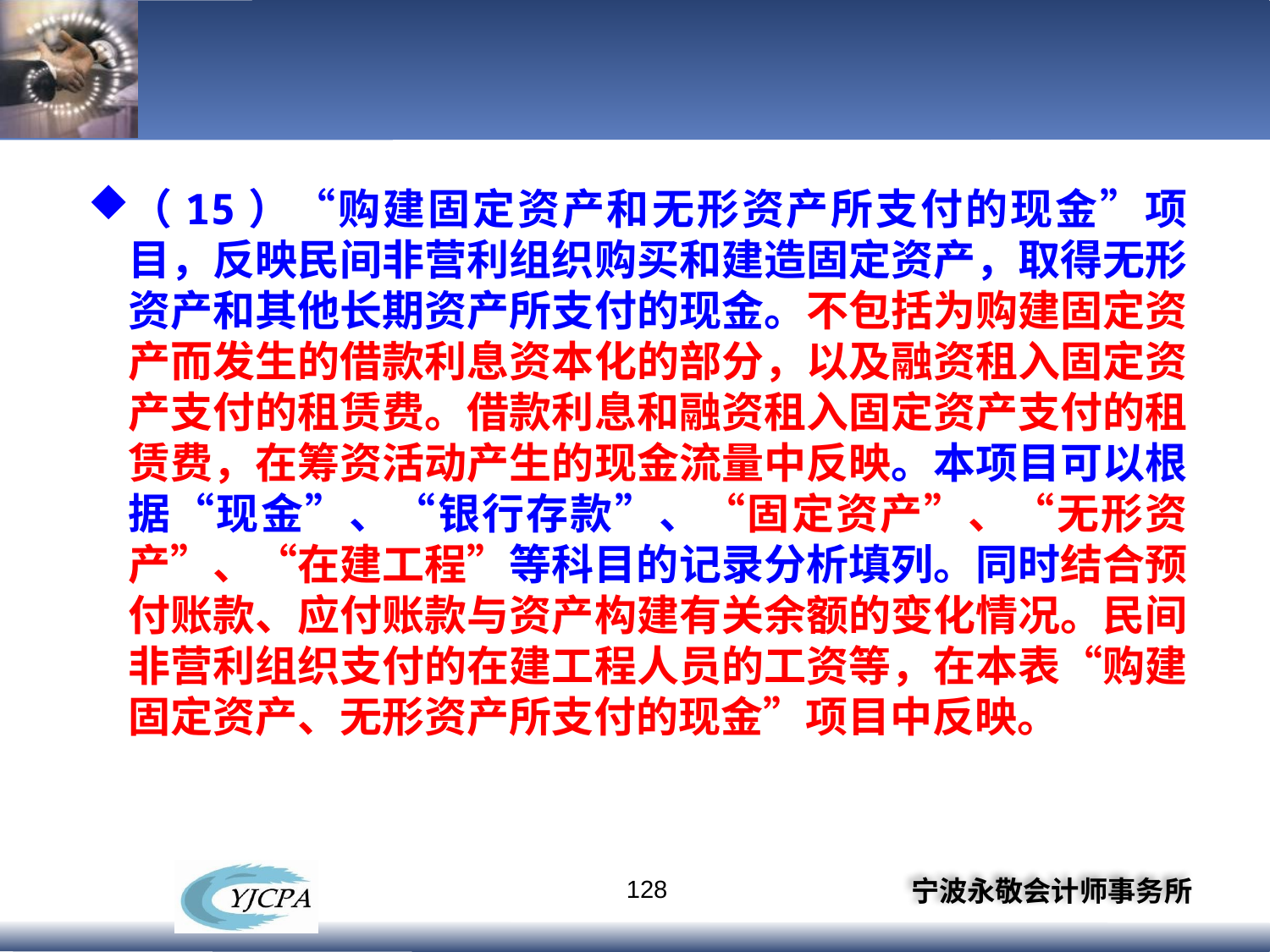

#
（15）“购建固定资产和无形资产所支付的现金”项目，反映民间非营利组织购买和建造固定资产，取得无形资产和其他长期资产所支付的现金。不包括为购建固定资产而发生的借款利息资本化的部分，以及融资租入固定资产支付的租赁费。借款利息和融资租入固定资产支付的租赁费，在筹资活动产生的现金流量中反映。本项目可以根据“现金”、“银行存款”、“固定资产”、“无形资产”、“在建工程”等科目的记录分析填列。同时结合预付账款、应付账款与资产构建有关余额的变化情况。民间非营利组织支付的在建工程人员的工资等，在本表“购建固定资产、无形资产所支付的现金”项目中反映。